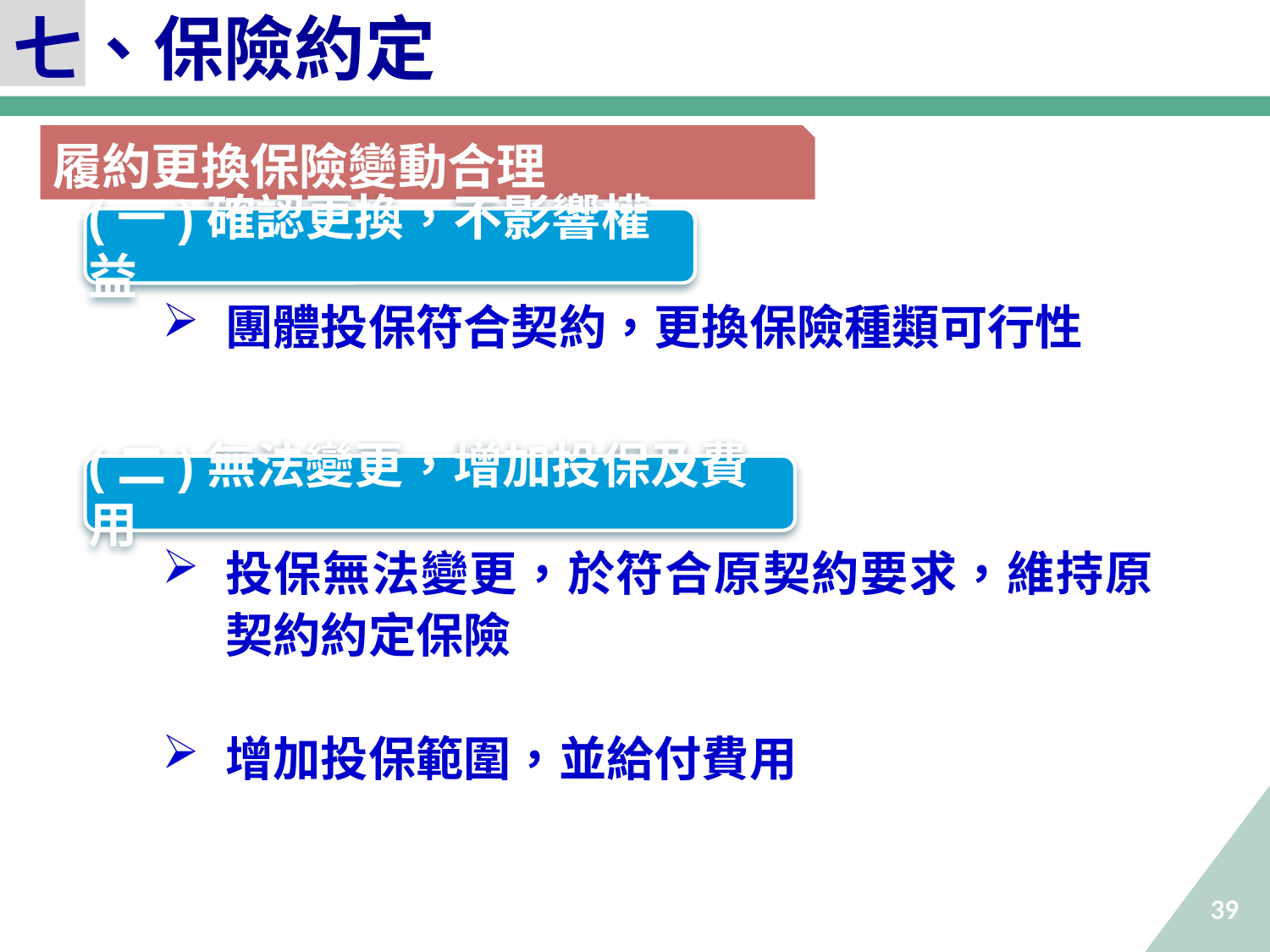

七、保險約定

履約更換保險變動合理
(一)確認更換，不影響權益

團體投保符合契約，更換保險種類可行性

投保無法變更，於符合原契約要求，維持原契約約定保險

增加投保範圍，並給付費用

(二)無法變更，增加投保及費用

39